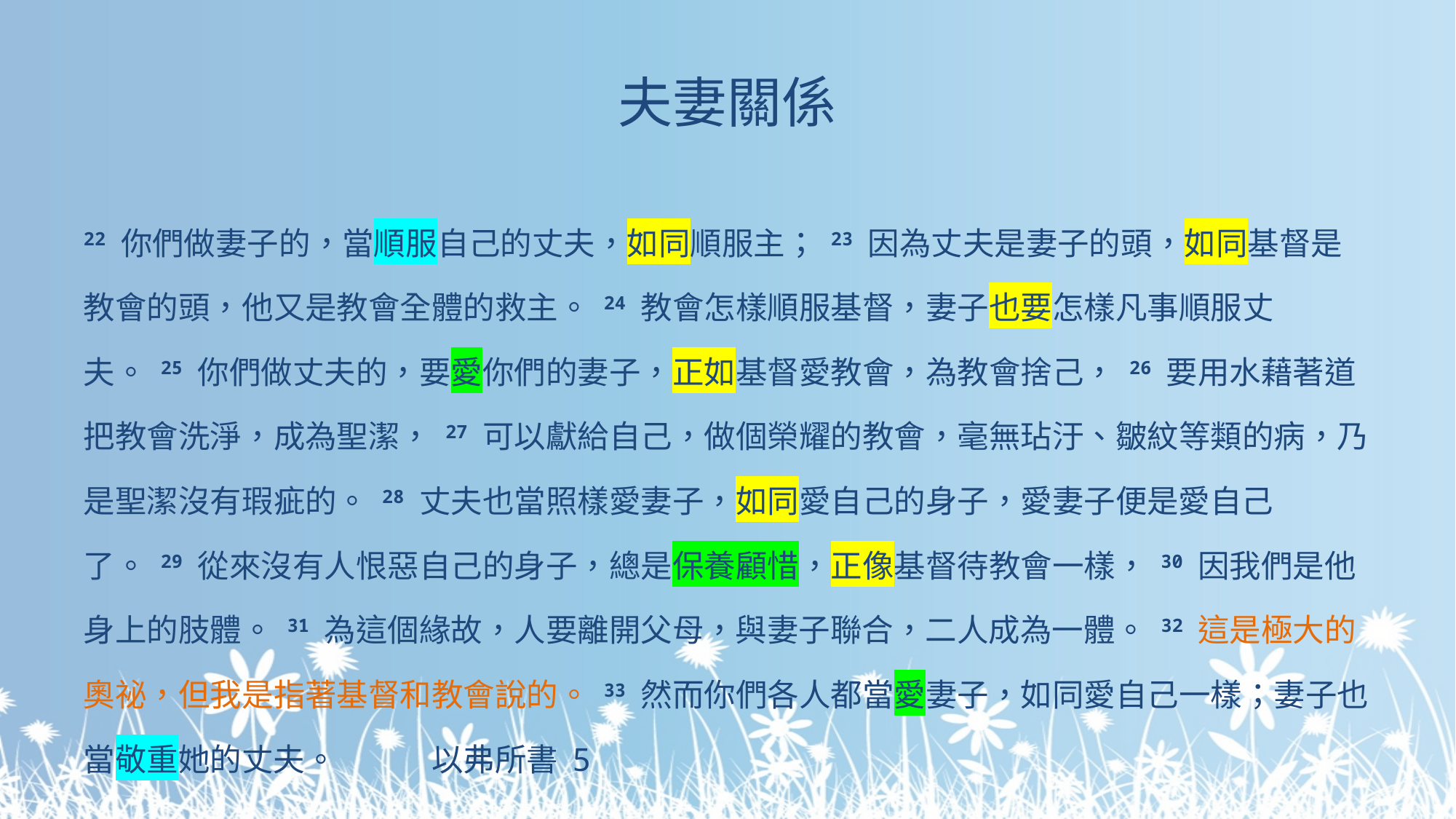

# 夫妻關係
22 你們做妻子的，當順服自己的丈夫，如同順服主； 23 因為丈夫是妻子的頭，如同基督是教會的頭，他又是教會全體的救主。 24 教會怎樣順服基督，妻子也要怎樣凡事順服丈夫。 25 你們做丈夫的，要愛你們的妻子，正如基督愛教會，為教會捨己， 26 要用水藉著道把教會洗淨，成為聖潔， 27 可以獻給自己，做個榮耀的教會，毫無玷汙、皺紋等類的病，乃是聖潔沒有瑕疵的。 28 丈夫也當照樣愛妻子，如同愛自己的身子，愛妻子便是愛自己了。 29 從來沒有人恨惡自己的身子，總是保養顧惜，正像基督待教會一樣， 30 因我們是他身上的肢體。 31 為這個緣故，人要離開父母，與妻子聯合，二人成為一體。 32 這是極大的奧祕，但我是指著基督和教會說的。 33 然而你們各人都當愛妻子，如同愛自己一樣；妻子也當敬重她的丈夫。　　　以弗所書 5